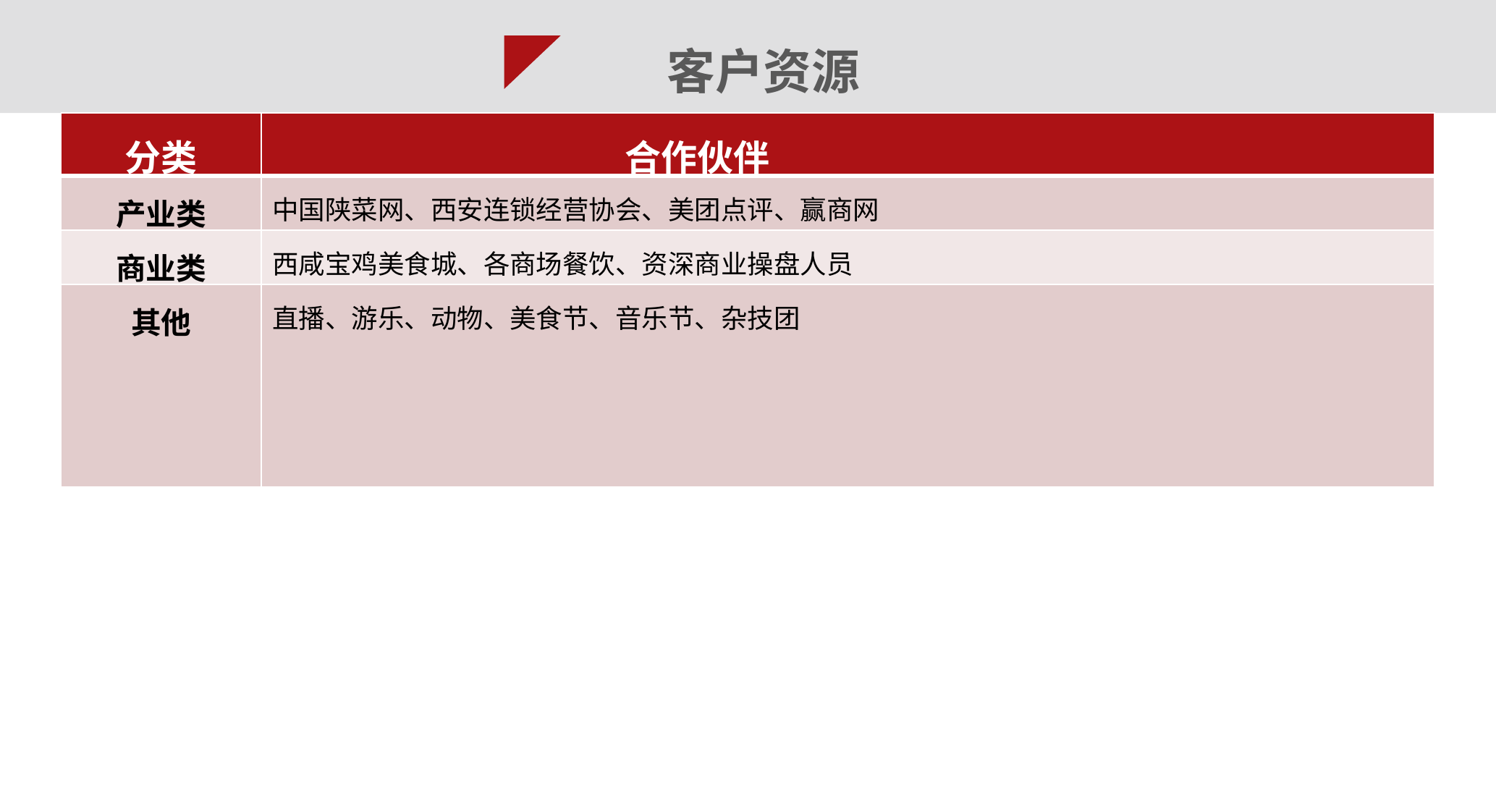

客户资源
| 分类 | 合作伙伴 |
| --- | --- |
| 产业类 | 中国陕菜网、西安连锁经营协会、美团点评、赢商网 |
| 商业类 | 西咸宝鸡美食城、各商场餐饮、资深商业操盘人员 |
| 其他 | 直播、游乐、动物、美食节、音乐节、杂技团 |